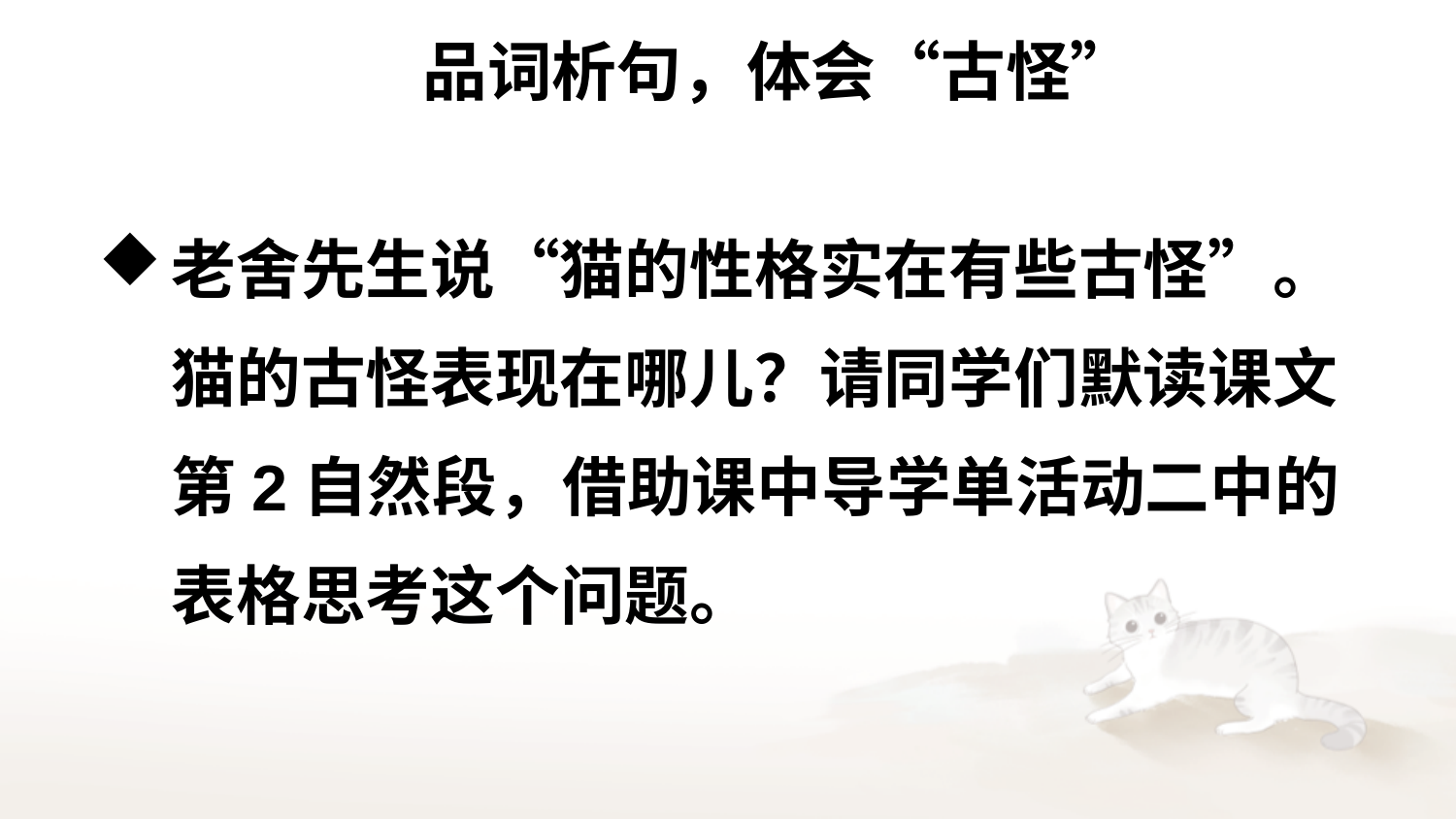

品词析句，体会“古怪”
老舍先生说“猫的性格实在有些古怪”。 猫的古怪表现在哪儿？请同学们默读课文第2自然段，借助课中导学单活动二中的表格思考这个问题。